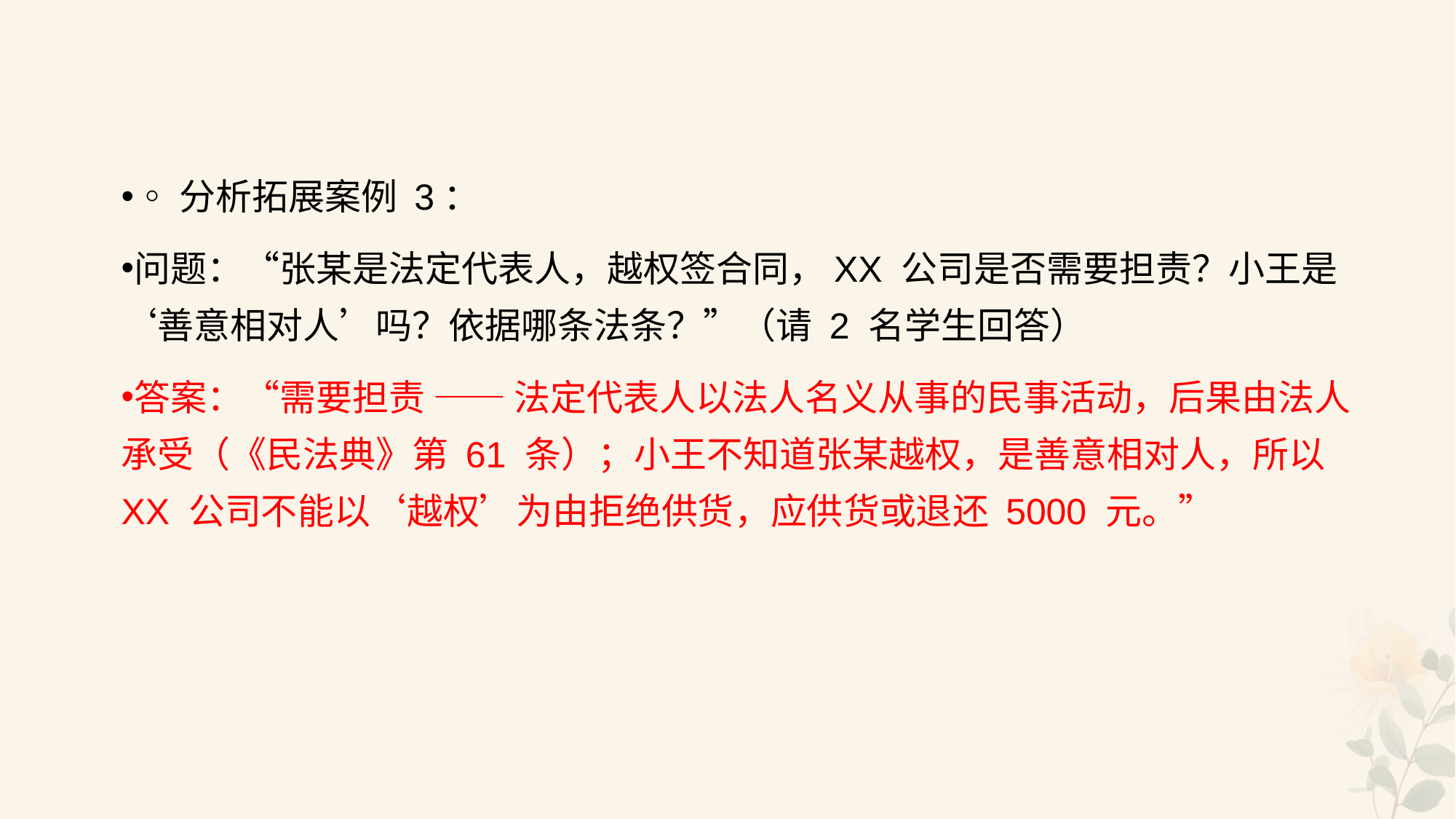

#
◦分析拓展案例 3：
问题：“张某是法定代表人，越权签合同，XX 公司是否需要担责？小王是‘善意相对人’吗？依据哪条法条？”（请 2 名学生回答）
答案：“需要担责 —— 法定代表人以法人名义从事的民事活动，后果由法人承受（《民法典》第 61 条）；小王不知道张某越权，是善意相对人，所以 XX 公司不能以‘越权’为由拒绝供货，应供货或退还 5000 元。”